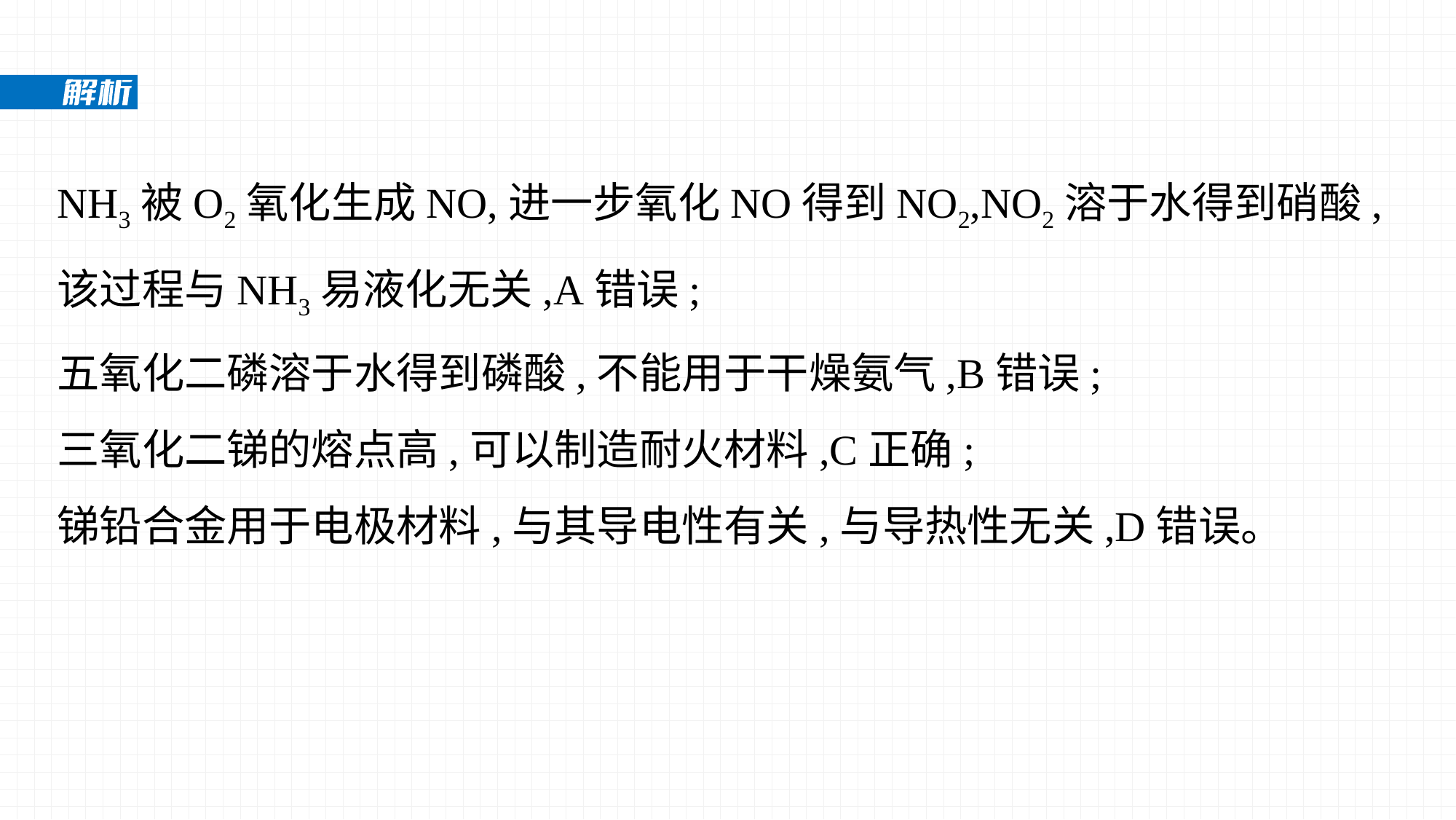

NH3被O2氧化生成NO,进一步氧化NO得到NO2,NO2溶于水得到硝酸,该过程与NH3易液化无关,A错误;
五氧化二磷溶于水得到磷酸,不能用于干燥氨气,B错误;
三氧化二锑的熔点高,可以制造耐火材料,C正确;
锑铅合金用于电极材料,与其导电性有关,与导热性无关,D错误。